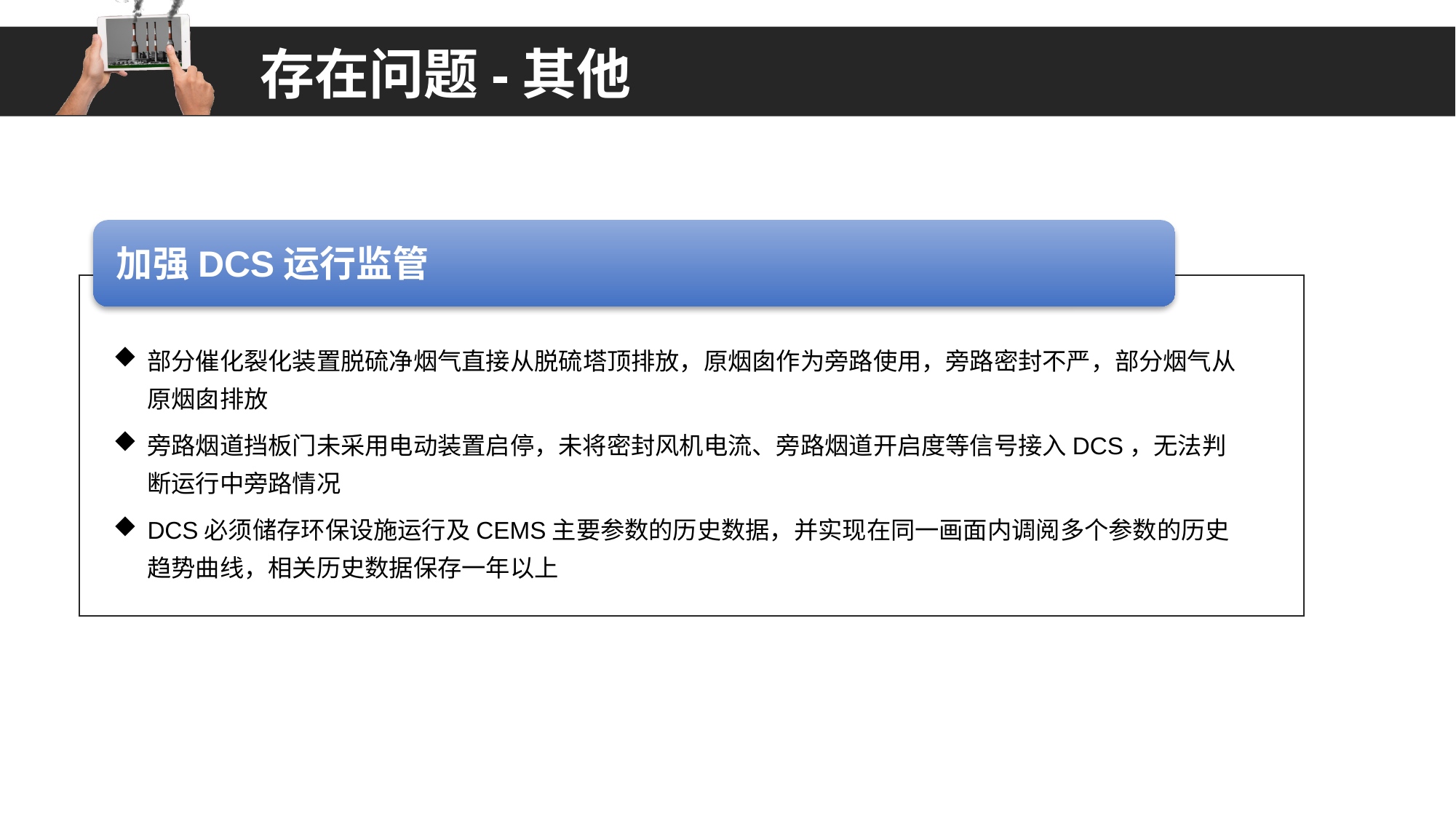

存在问题-其他

加强DCS运行监管

部分催化裂化装置脱硫净烟气直接从脱硫塔顶排放，原烟囱作为旁路使用，旁路密封不严，部分烟气从原烟囱排放
旁路烟道挡板门未采用电动装置启停，未将密封风机电流、旁路烟道开启度等信号接入DCS，无法判断运行中旁路情况
DCS必须储存环保设施运行及CEMS主要参数的历史数据，并实现在同一画面内调阅多个参数的历史趋势曲线，相关历史数据保存一年以上